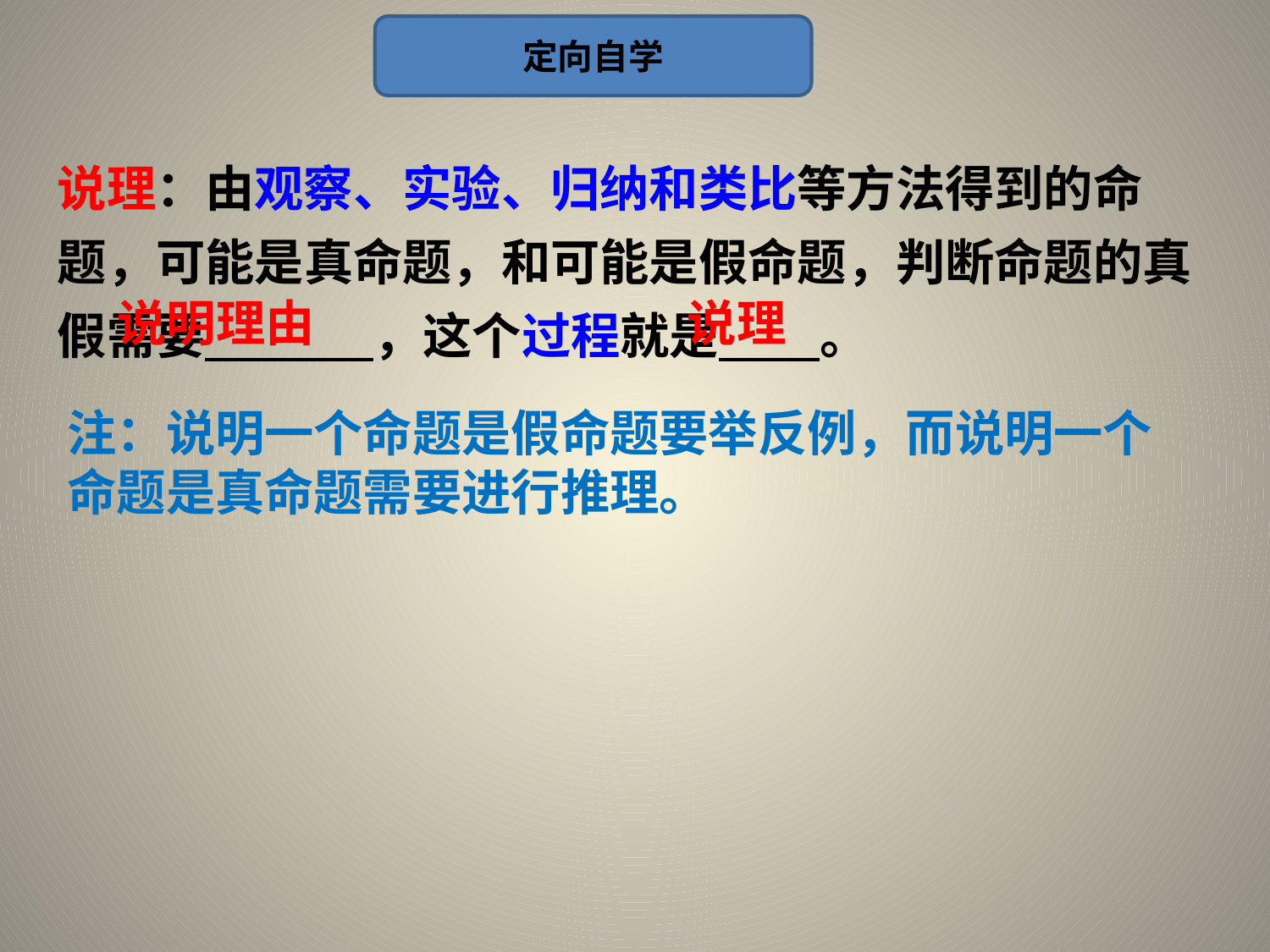

定向自学
说理：由观察、实验、归纳和类比等方法得到的命题，可能是真命题，和可能是假命题，判断命题的真假需要               ，这个过程就是         。
说明理由
说理
注：说明一个命题是假命题要举反例，而说明一个命题是真命题需要进行推理。